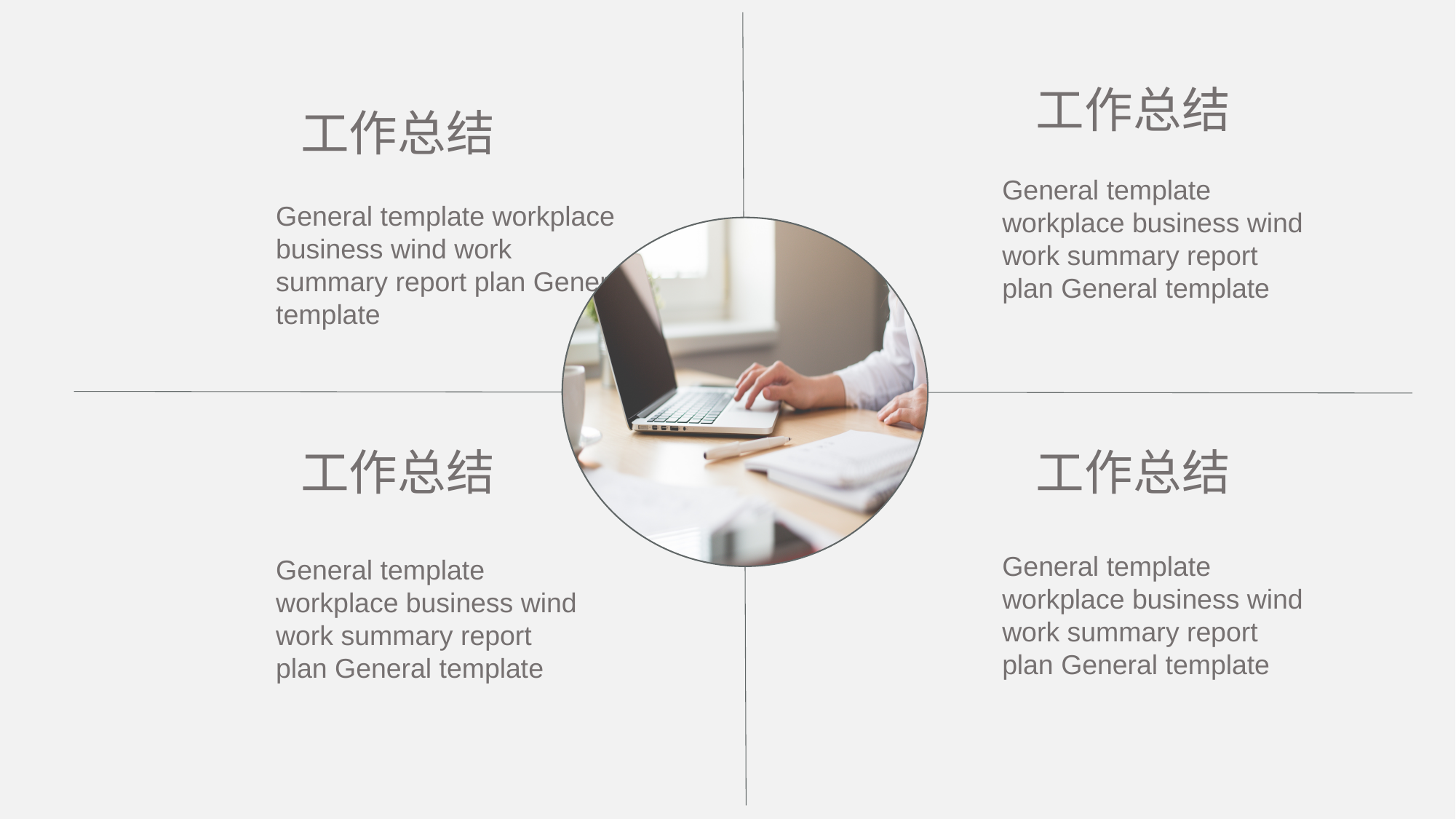

工作总结
工作总结
General template workplace business wind work summary report plan General template
General template workplace business wind work summary report plan General template

工作总结
工作总结
General template workplace business wind work summary report plan General template

General template workplace business wind work summary report plan General template